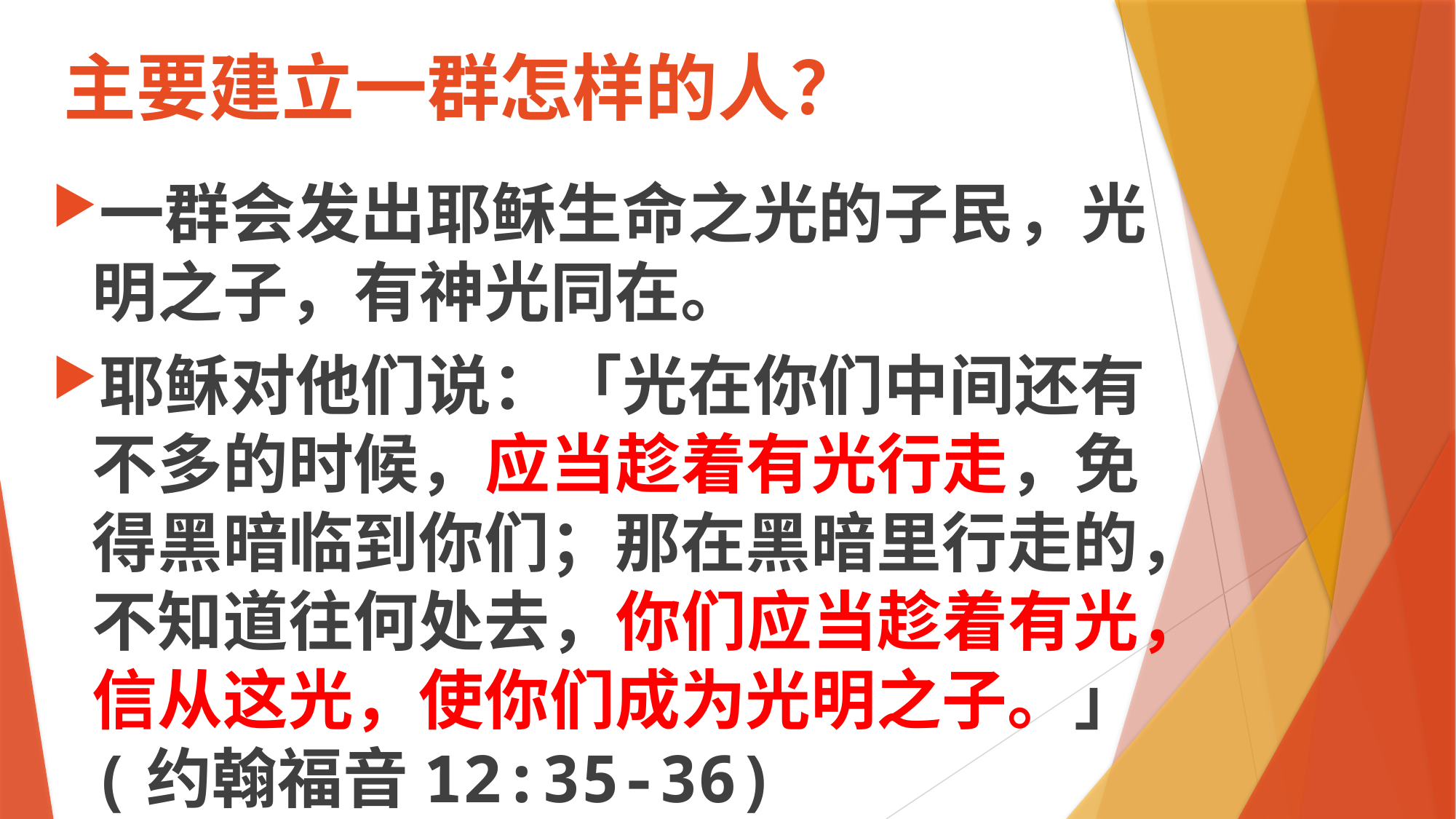

# 主要建立一群怎样的人？
一群会发出耶稣生命之光的子民，光明之子，有神光同在。
耶稣对他们说：「光在你们中间还有不多的时候，应当趁着有光行走，免得黑暗临到你们；那在黑暗里行走的，不知道往何处去，你们应当趁着有光，信从这光，使你们成为光明之子。」(约翰福音12:35-36)